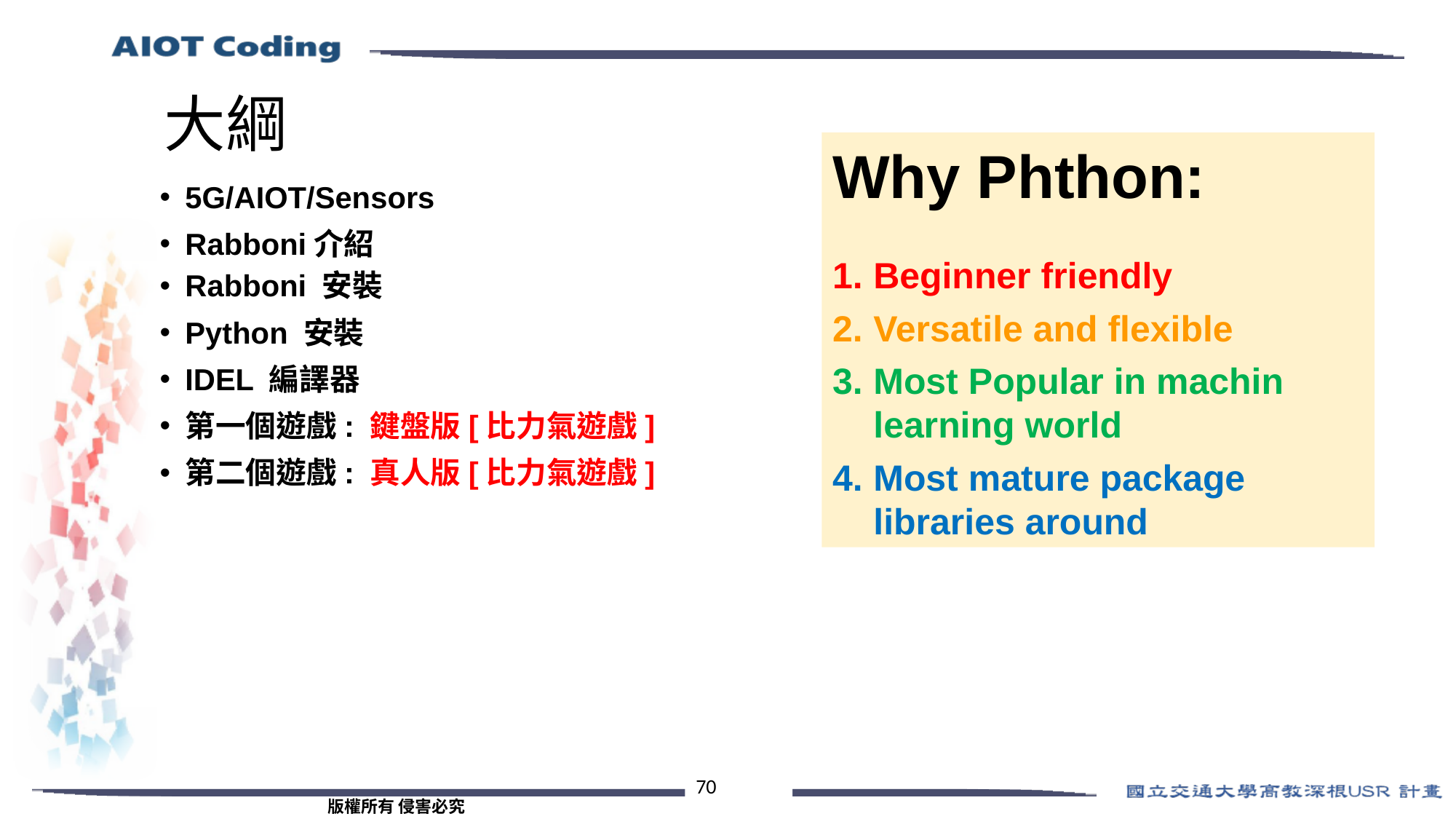

# 大綱
Why Phthon:

Beginner friendly
Versatile and flexible
Most Popular in machin learning world
Most mature package libraries around
5G/AIOT/Sensors
Rabboni介紹
Rabboni 安裝
Python 安裝
IDEL 編譯器
第一個遊戲: 鍵盤版[比力氣遊戲]
第二個遊戲: 真人版[比力氣遊戲]